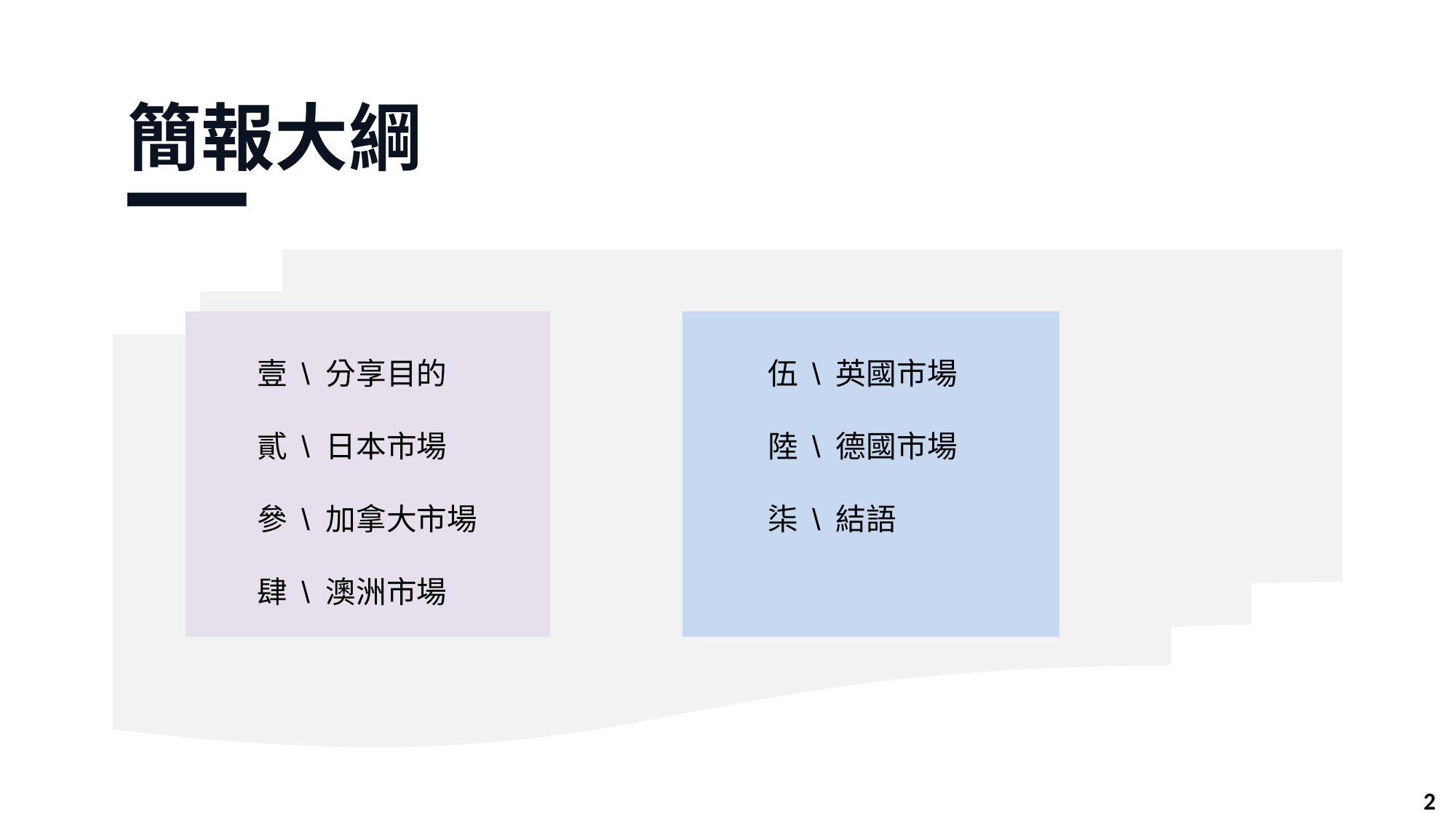

簡報大綱

壹 \ 分享目的
貳 \ 日本市場
參 \ 加拿大市場
肆 \ 澳洲市場
伍 \ 英國市場
陸 \ 德國市場
柒 \ 結語
2